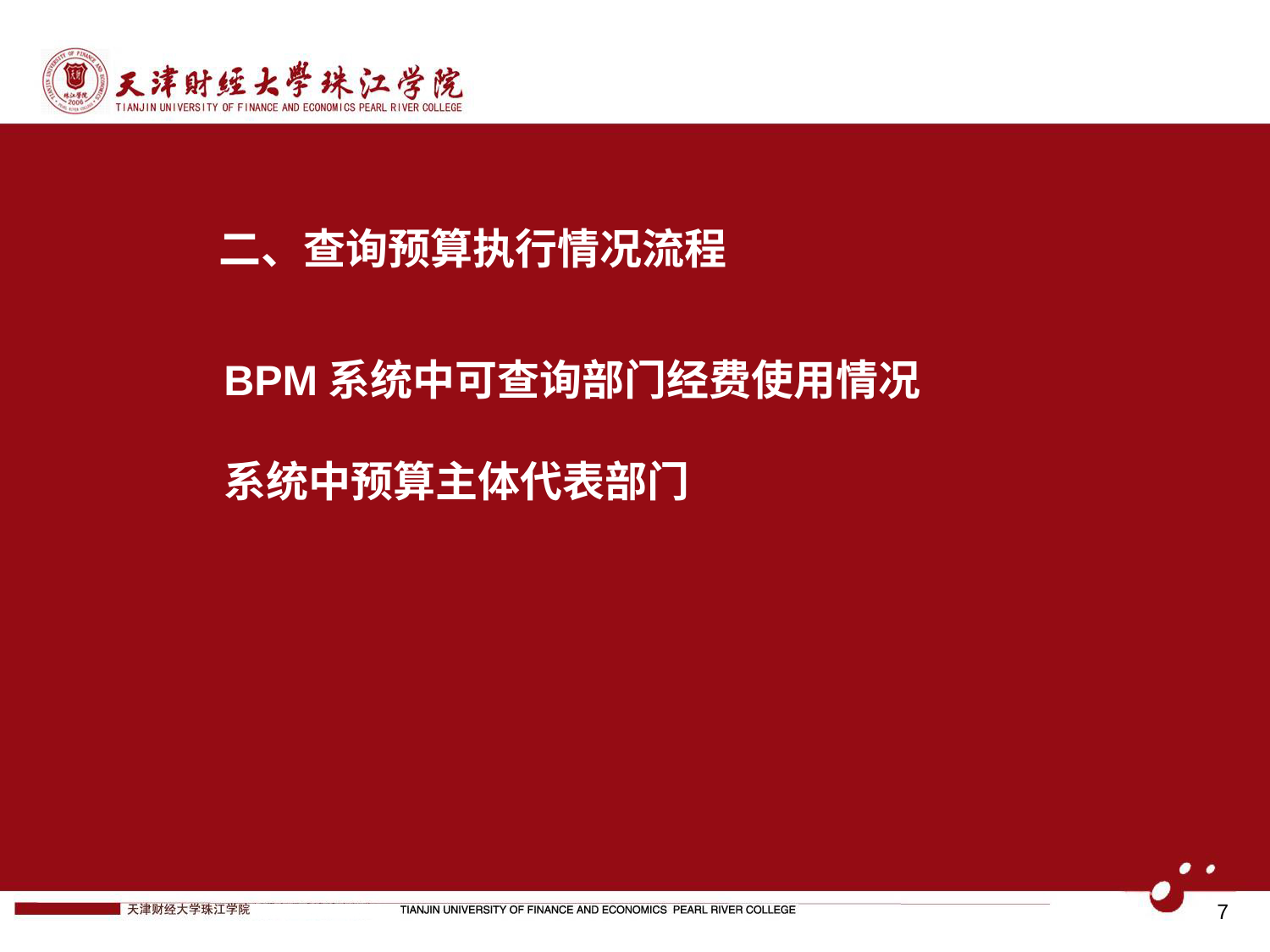

二、查询预算执行情况流程

BPM系统中可查询部门经费使用情况

系统中预算主体代表部门
7